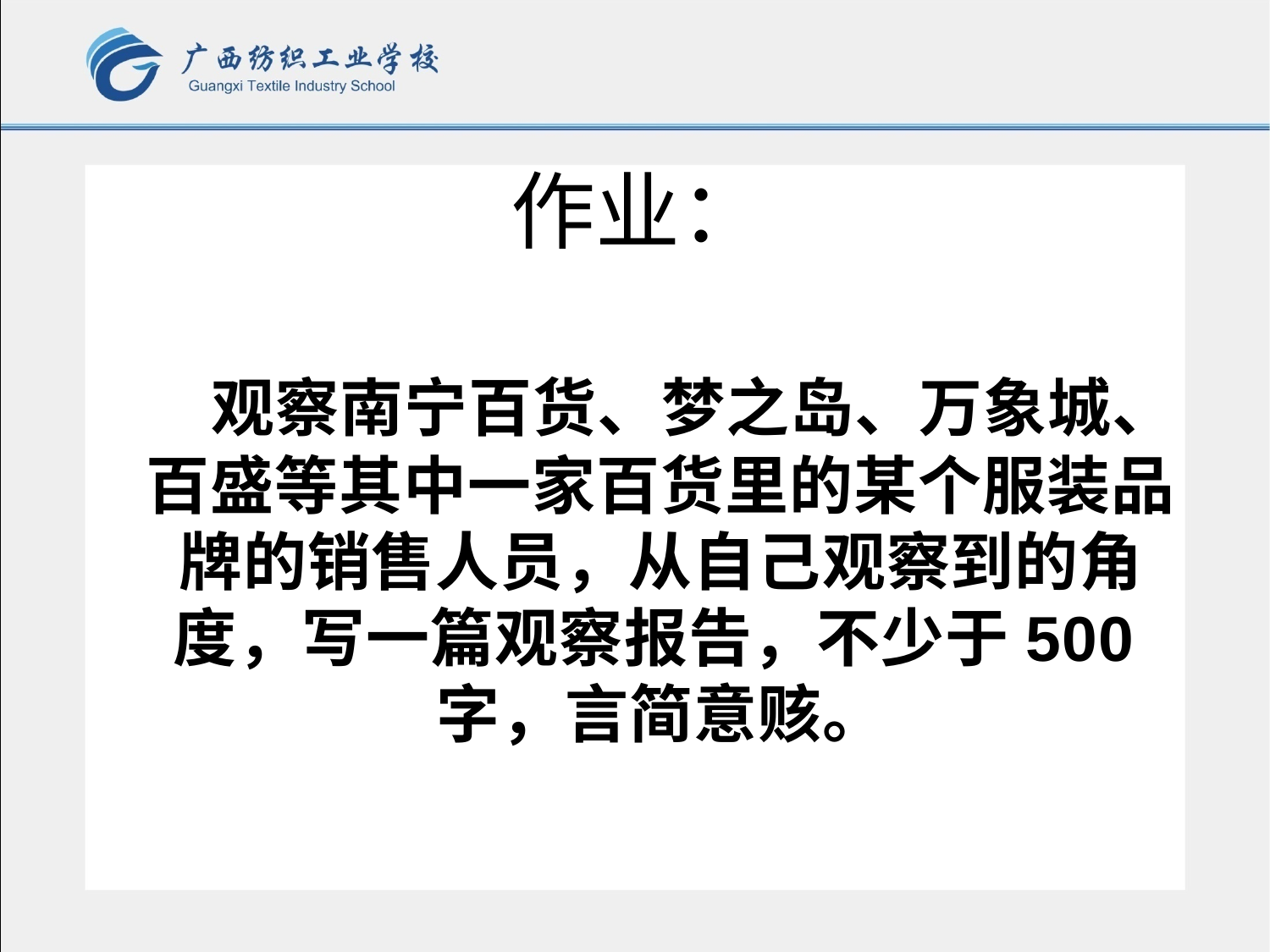

# 作业：
      观察南宁百货、梦之岛、万象城、百盛等其中一家百货里的某个服装品牌的销售人员，从自己观察到的角度，写一篇观察报告，不少于500字，言简意赅。